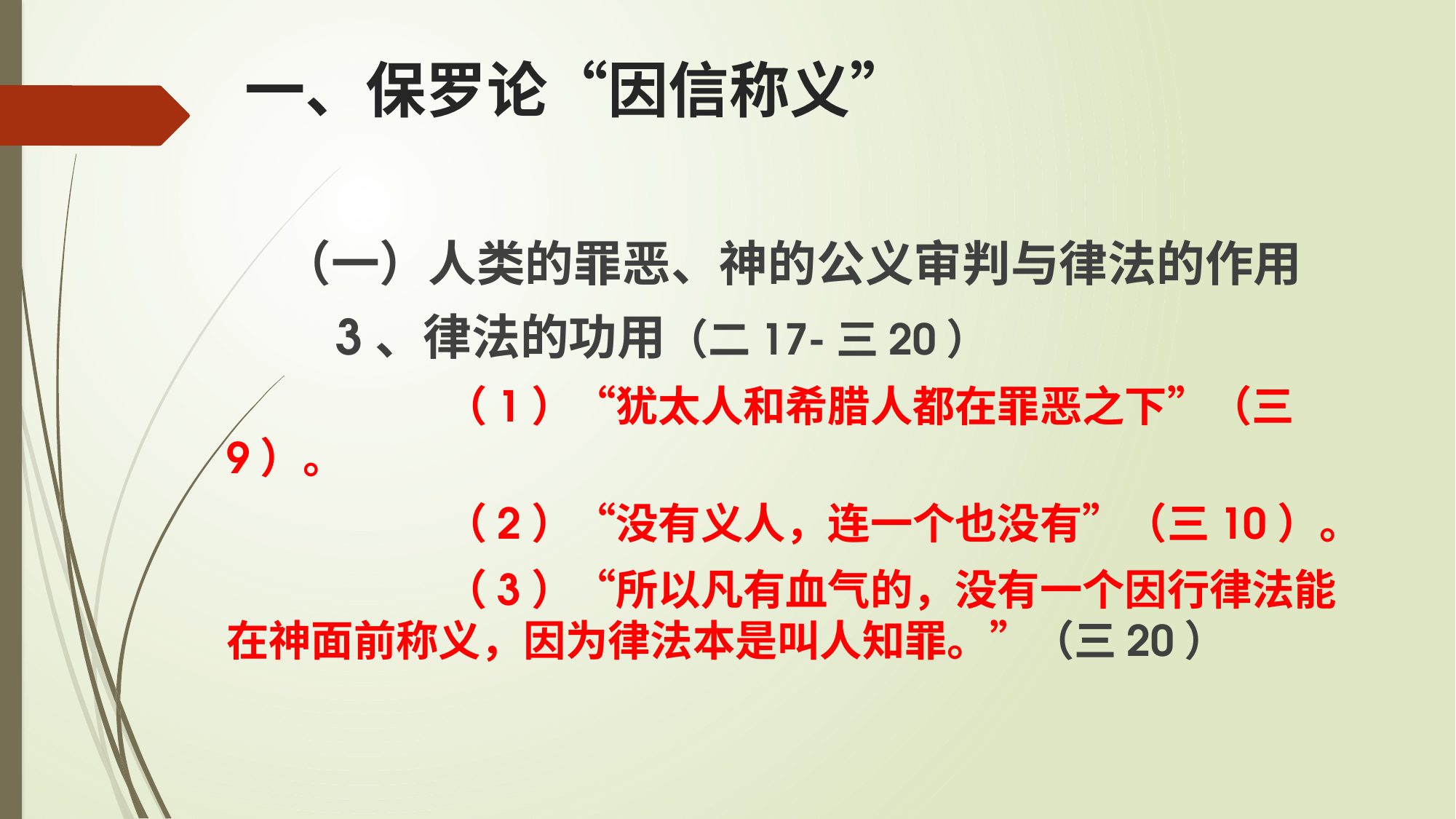

# 一、保罗论“因信称义”
        （一）人类的罪恶、神的公义审判与律法的作用
	3、律法的功用（二17-三20）
		（1）“犹太人和希腊人都在罪恶之下”（三9）。
		（2）“没有义人，连一个也没有”（三10）。
		（3）“所以凡有血气的，没有一个因行律法能在神面前称义，因为律法本是叫人知罪。”（三20）